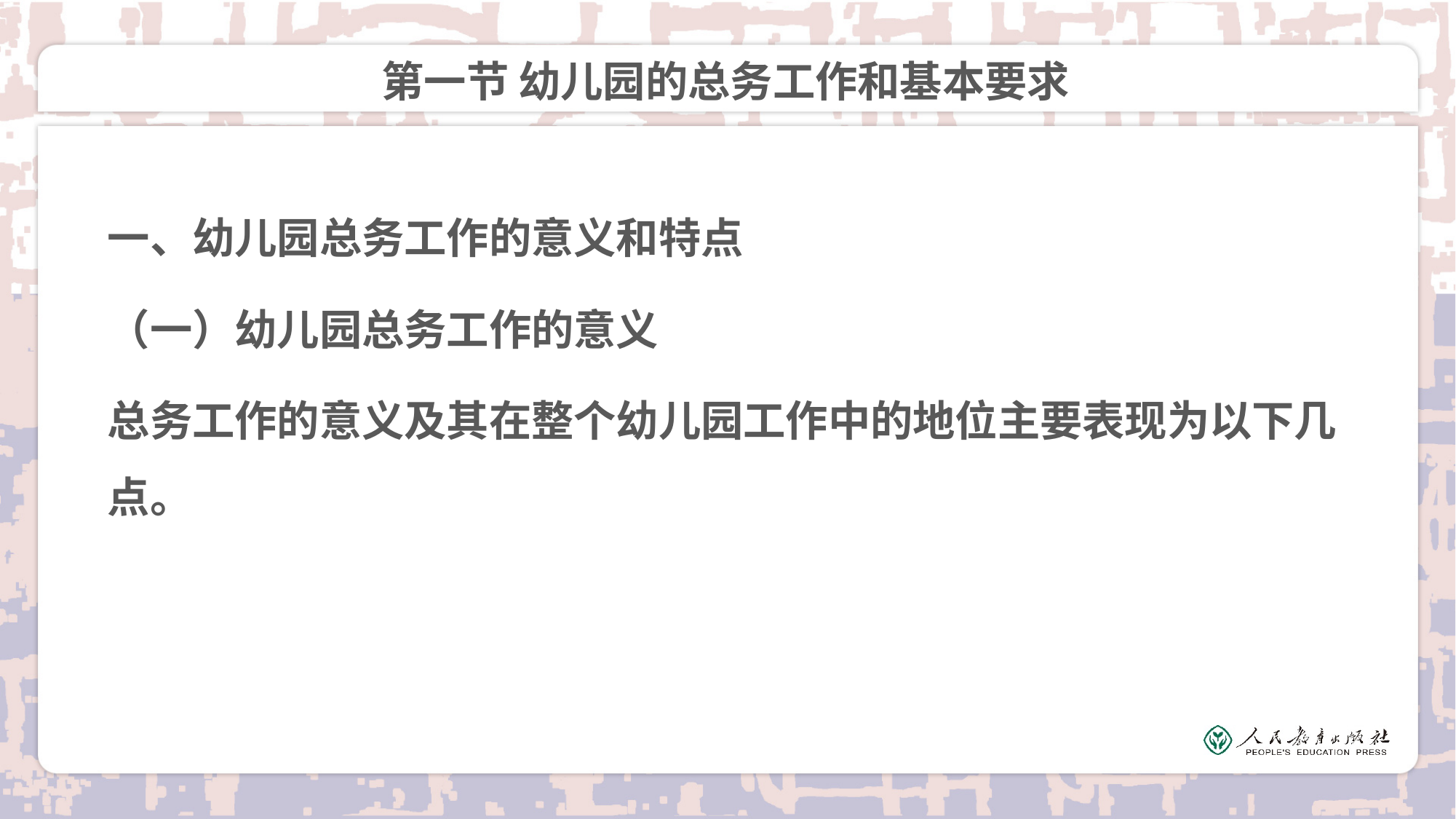

# 第一节 幼儿园的总务工作和基本要求
一、幼儿园总务工作的意义和特点
（一）幼儿园总务工作的意义
总务工作的意义及其在整个幼儿园工作中的地位主要表现为以下几点。